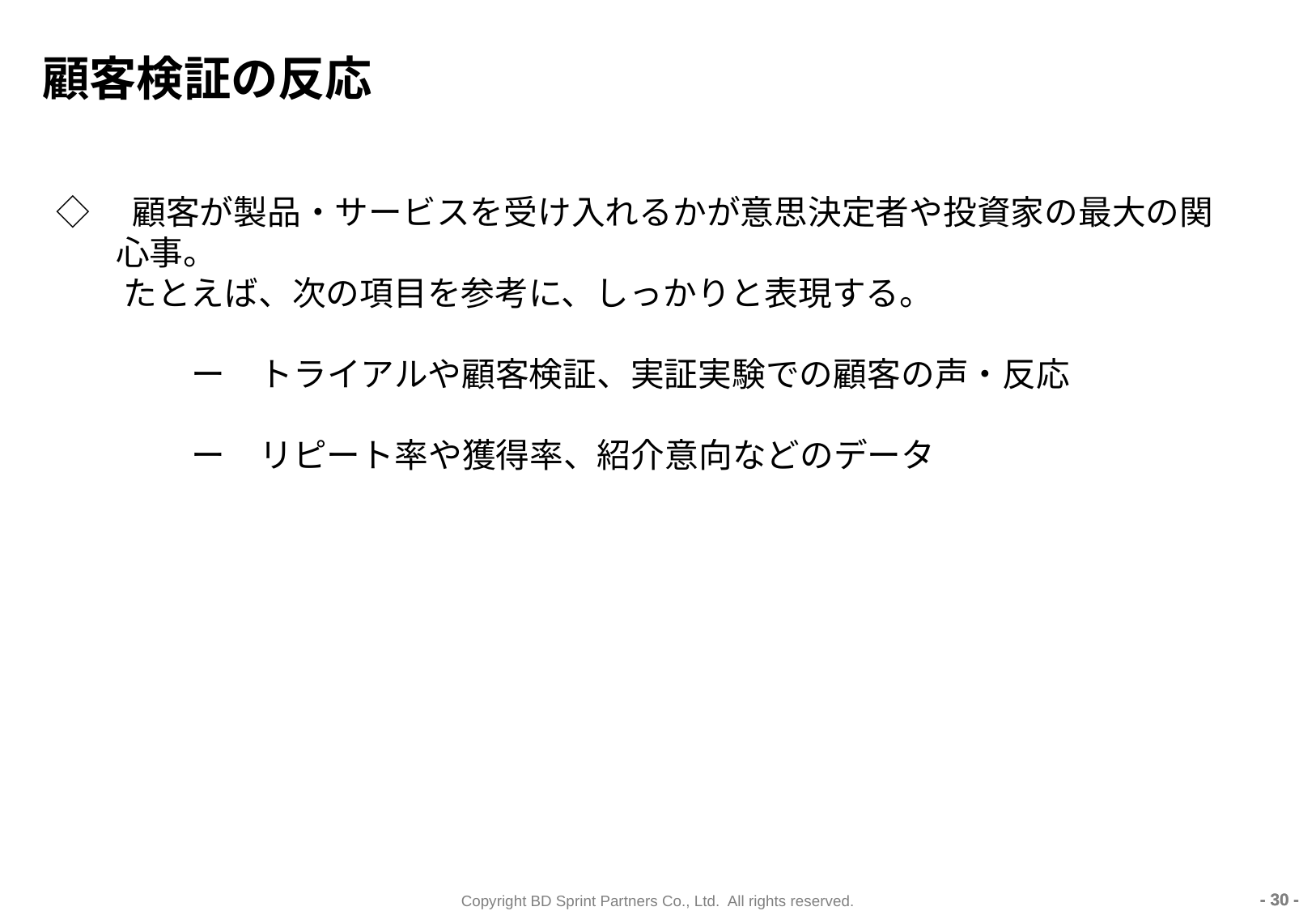

# 顧客検証の反応
◇　顧客が製品・サービスを受け入れるかが意思決定者や投資家の最大の関心事。
 たとえば、次の項目を参考に、しっかりと表現する。

　　　　ー　トライアルや顧客検証、実証実験での顧客の声・反応

　　　　ー　リピート率や獲得率、紹介意向などのデータ